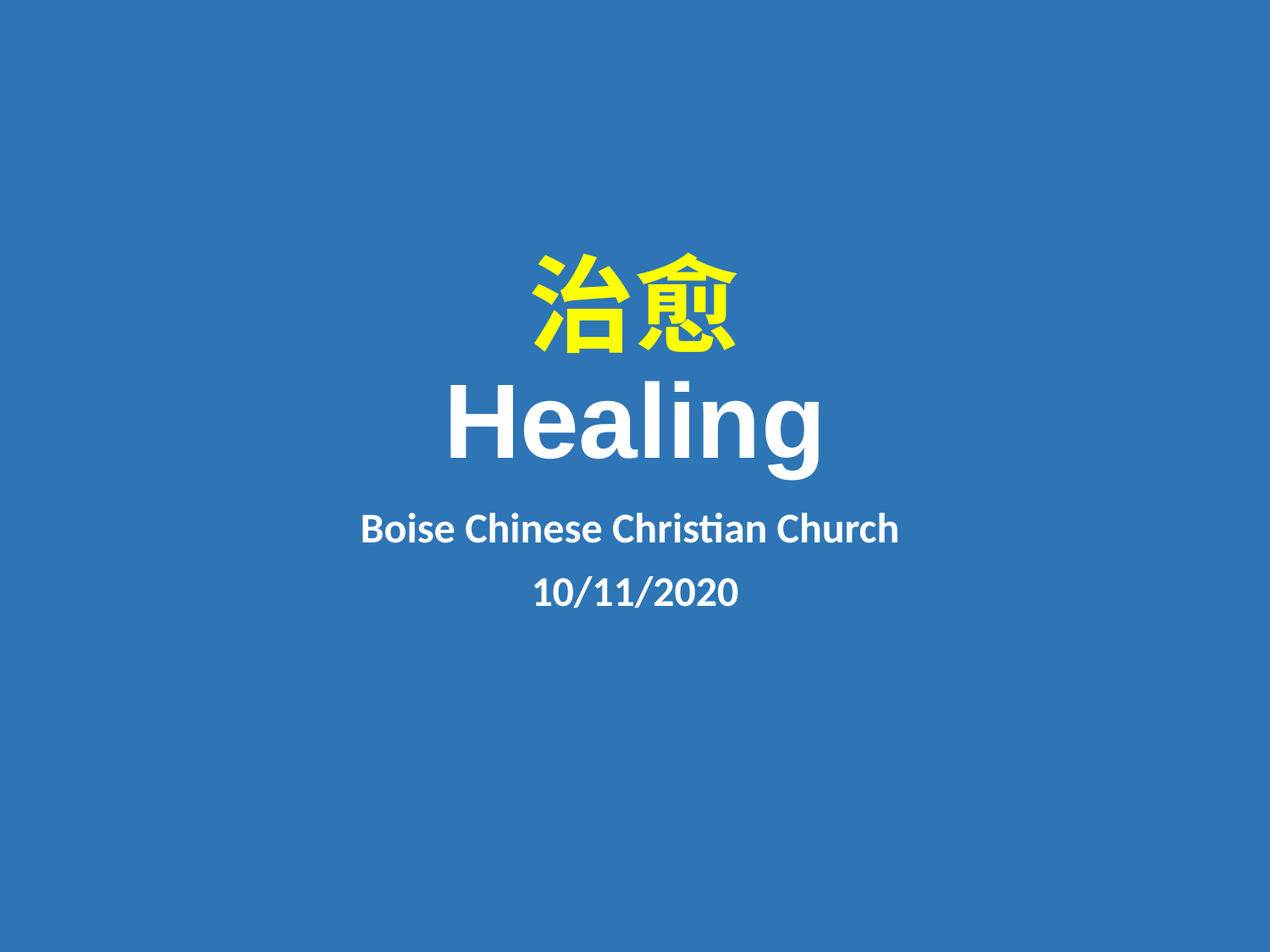

# 治愈 Healing
Boise Chinese Christian Church
10/11/2020